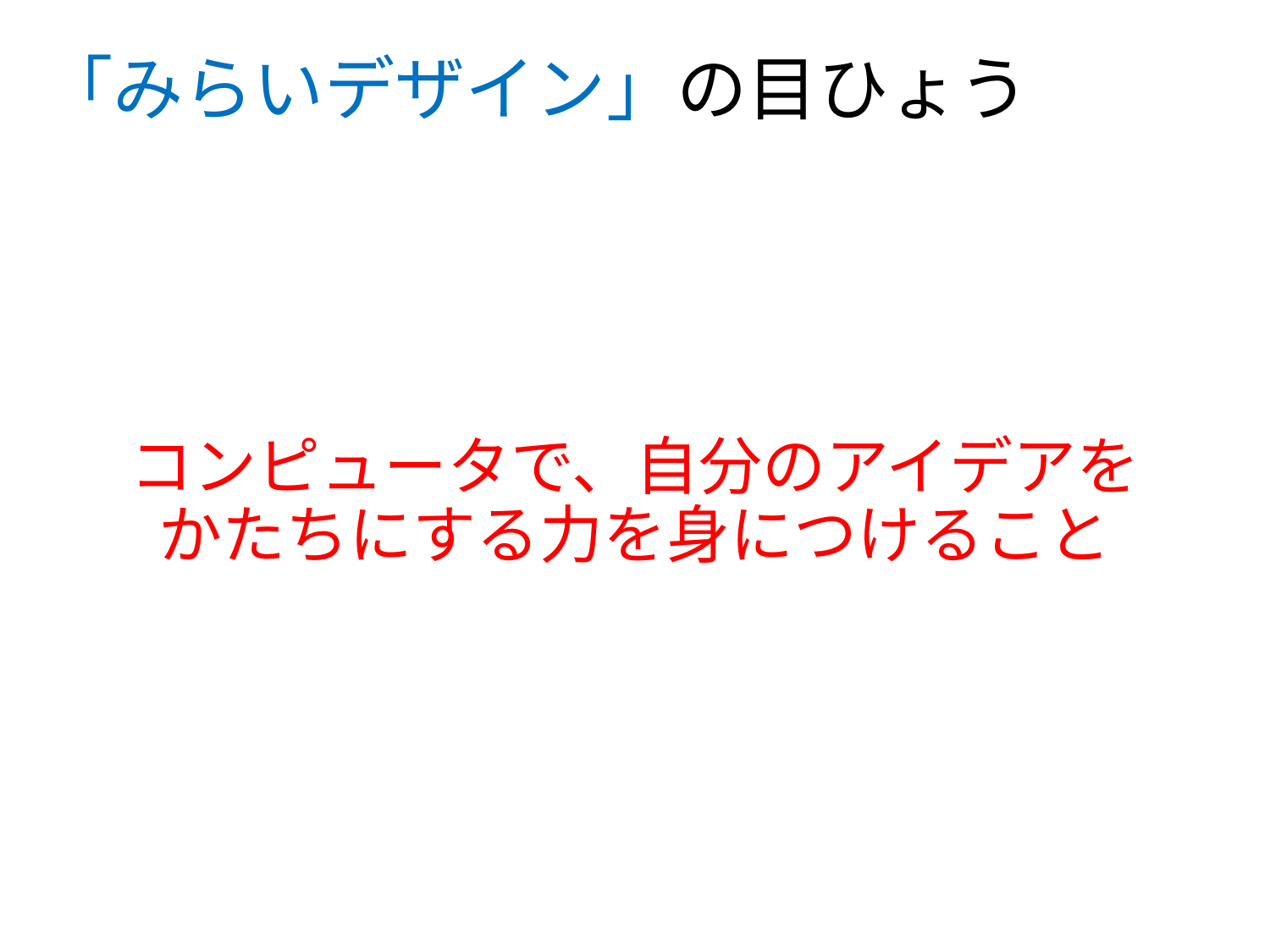

# 「みらいデザイン」の目ひょう
コンピュータで、自分のアイデアをかたちにする力を身につけること